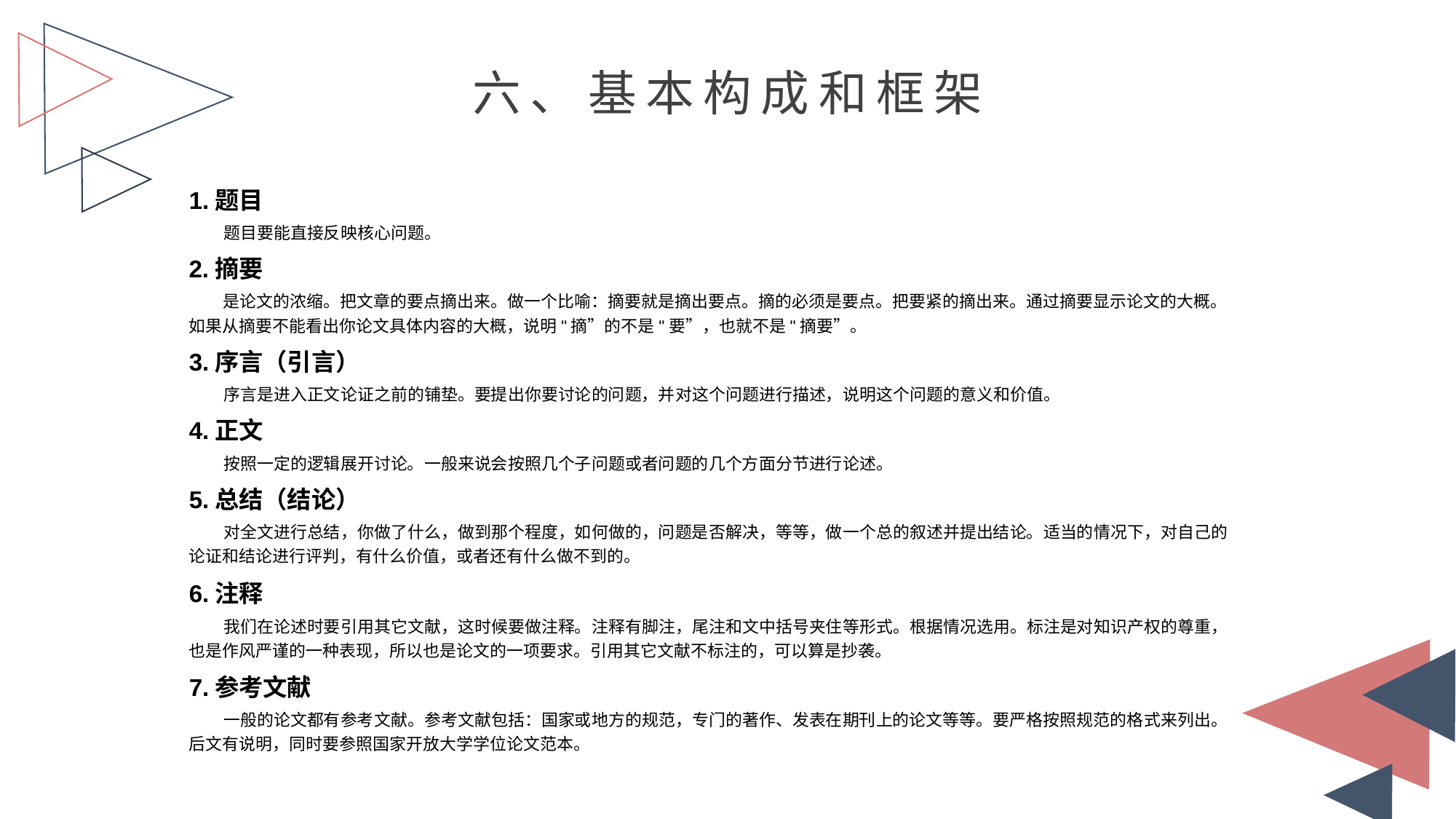

六、基本构成和框架
1.题目
题目要能直接反映核心问题。
2.摘要
是论文的浓缩。把文章的要点摘出来。做一个比喻：摘要就是摘出要点。摘的必须是要点。把要紧的摘出来。通过摘要显示论文的大概。如果从摘要不能看出你论文具体内容的大概，说明"摘”的不是"要”，也就不是"摘要”。
3.序言（引言）
序言是进入正文论证之前的铺垫。要提出你要讨论的问题，并对这个问题进行描述，说明这个问题的意义和价值。
4.正文
按照一定的逻辑展开讨论。一般来说会按照几个子问题或者问题的几个方面分节进行论述。
5.总结（结论）
对全文进行总结，你做了什么，做到那个程度，如何做的，问题是否解决，等等，做一个总的叙述并提出结论。适当的情况下，对自己的论证和结论进行评判，有什么价值，或者还有什么做不到的。
6.注释
我们在论述时要引用其它文献，这时候要做注释。注释有脚注，尾注和文中括号夹住等形式。根据情况选用。标注是对知识产权的尊重，也是作风严谨的一种表现，所以也是论文的一项要求。引用其它文献不标注的，可以算是抄袭。
7.参考文献
一般的论文都有参考文献。参考文献包括：国家或地方的规范，专门的著作、发表在期刊上的论文等等。要严格按照规范的格式来列出。后文有说明，同时要参照国家开放大学学位论文范本。